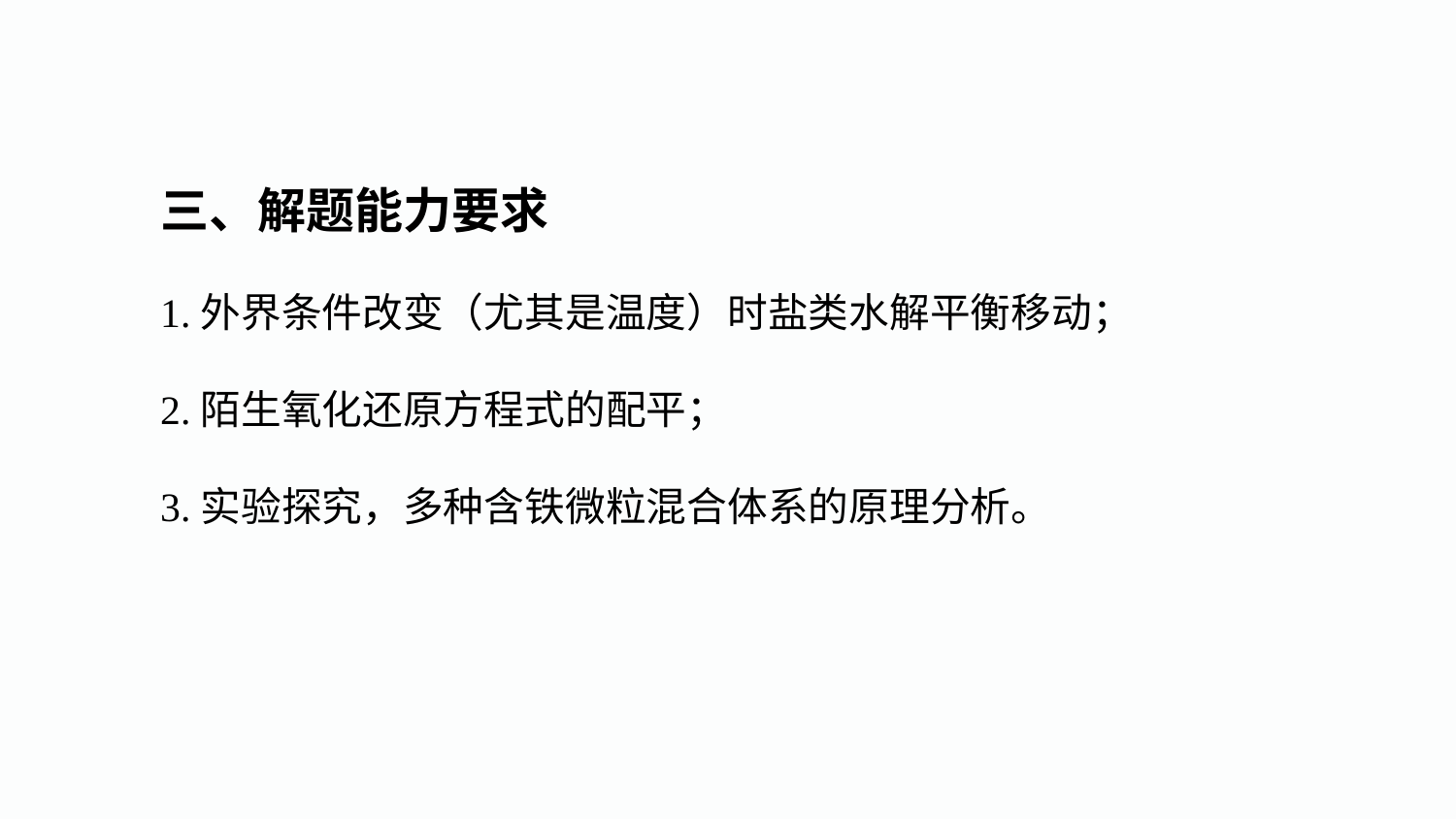

三、解题能力要求
1.外界条件改变（尤其是温度）时盐类水解平衡移动；
2.陌生氧化还原方程式的配平；
3.实验探究，多种含铁微粒混合体系的原理分析。